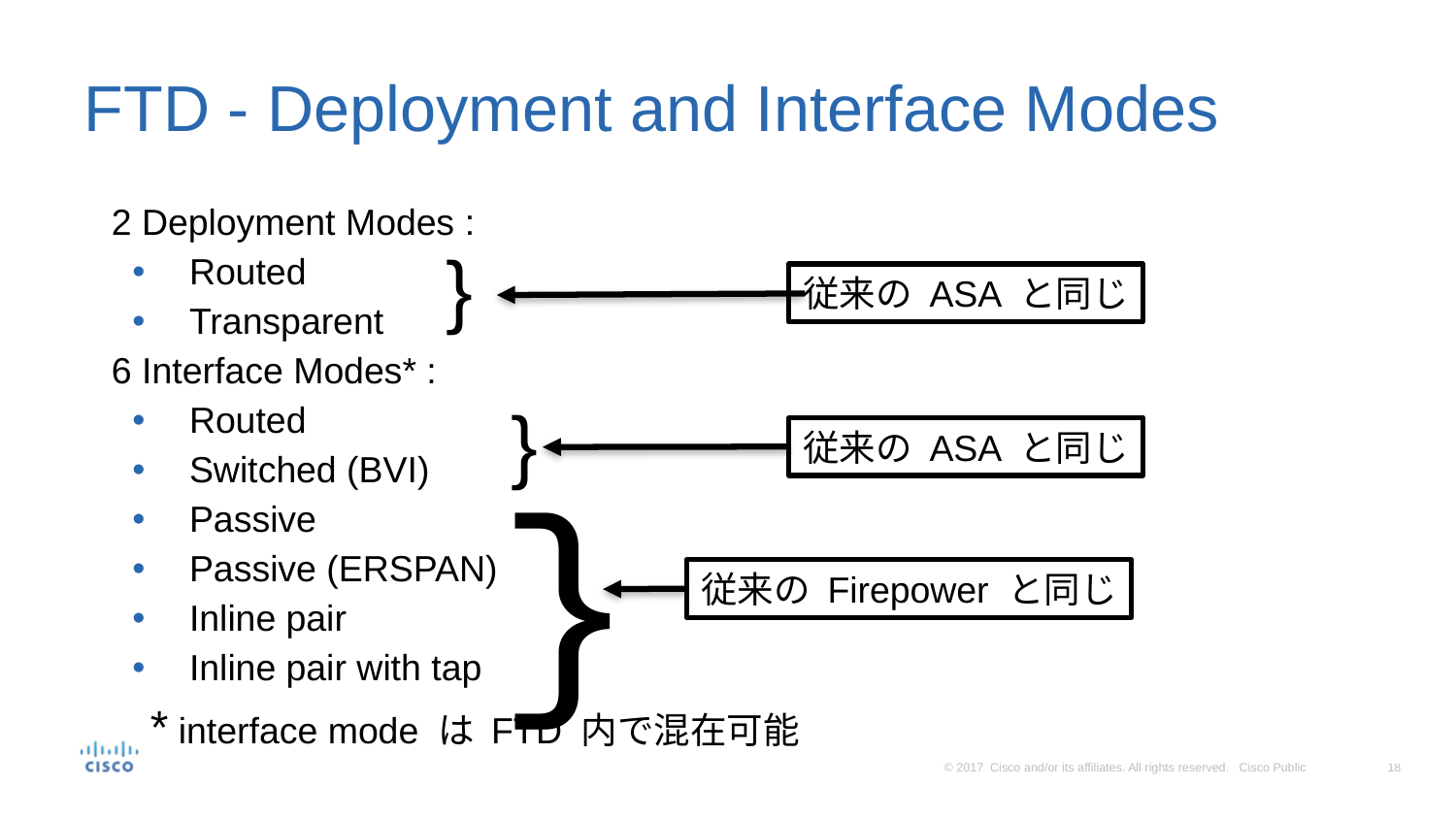

# FTD - Deployment and Interface Modes
2 Deployment Modes :
Routed
Transparent
6 Interface Modes* :
Routed
Switched (BVI)
Passive
Passive (ERSPAN)
Inline pair
Inline pair with tap
   * interface mode は FTD 内で混在可能

}
従来の ASA と同じ
}
従来の ASA と同じ
}
従来の Firepower と同じ